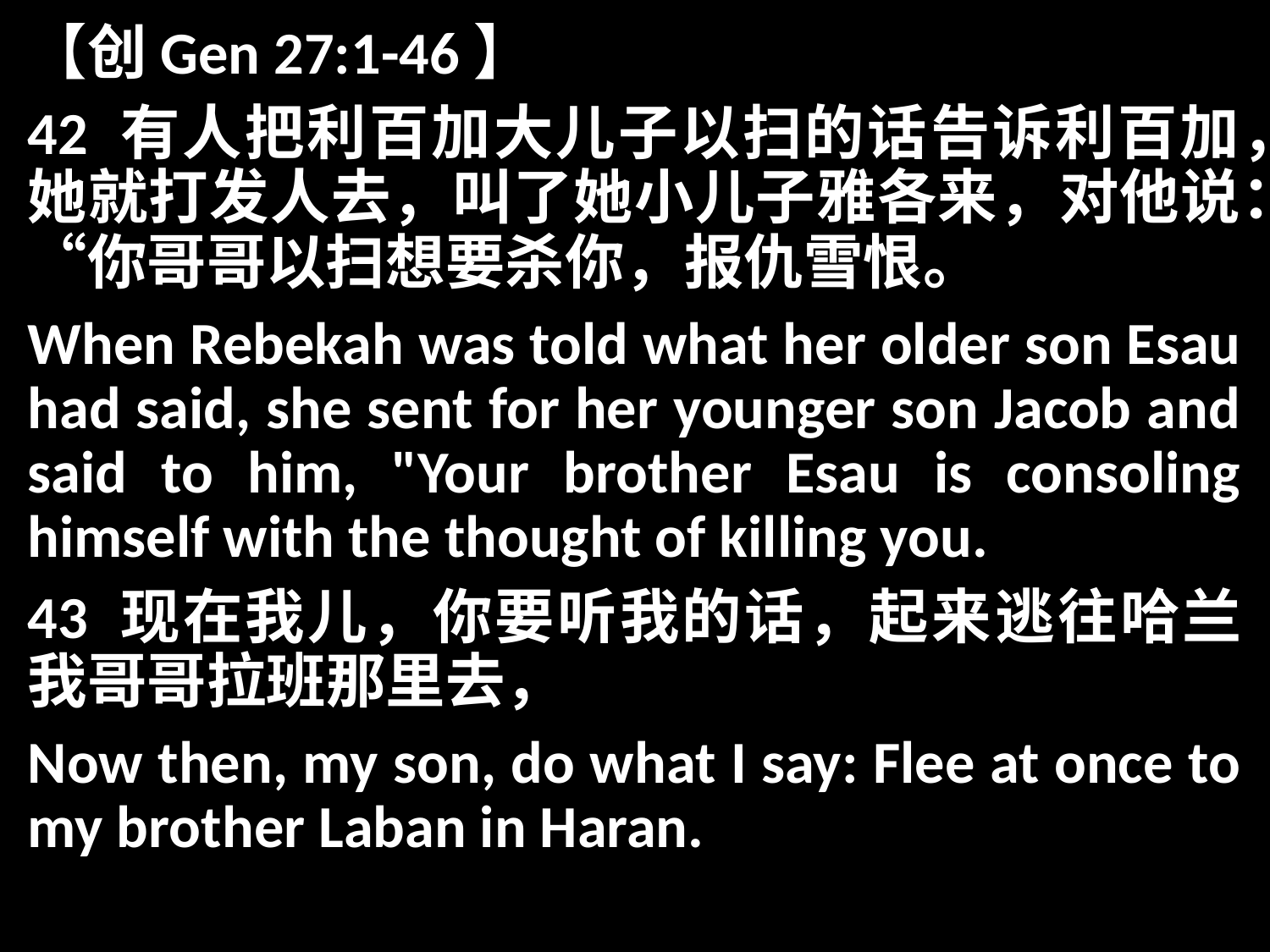

【创Gen 27:1-46】
42 有人把利百加大儿子以扫的话告诉利百加，她就打发人去，叫了她小儿子雅各来，对他说：“你哥哥以扫想要杀你，报仇雪恨。
When Rebekah was told what her older son Esau had said, she sent for her younger son Jacob and said to him, "Your brother Esau is consoling himself with the thought of killing you.
43 现在我儿，你要听我的话，起来逃往哈兰我哥哥拉班那里去，
Now then, my son, do what I say: Flee at once to my brother Laban in Haran.